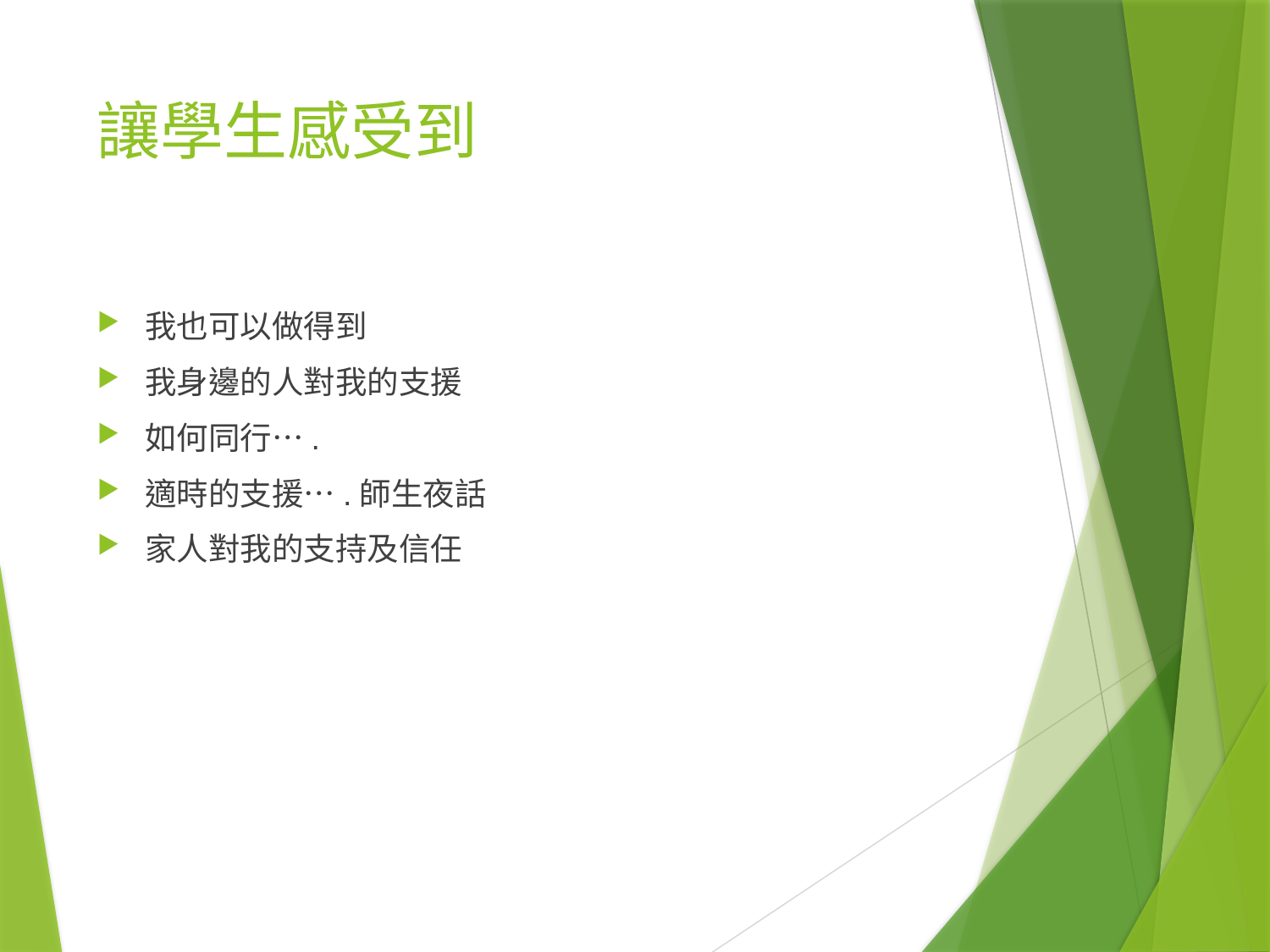

# 讓學生感受到
我也可以做得到
我身邊的人對我的支援
如何同行….
適時的支援….師生夜話
家人對我的支持及信任